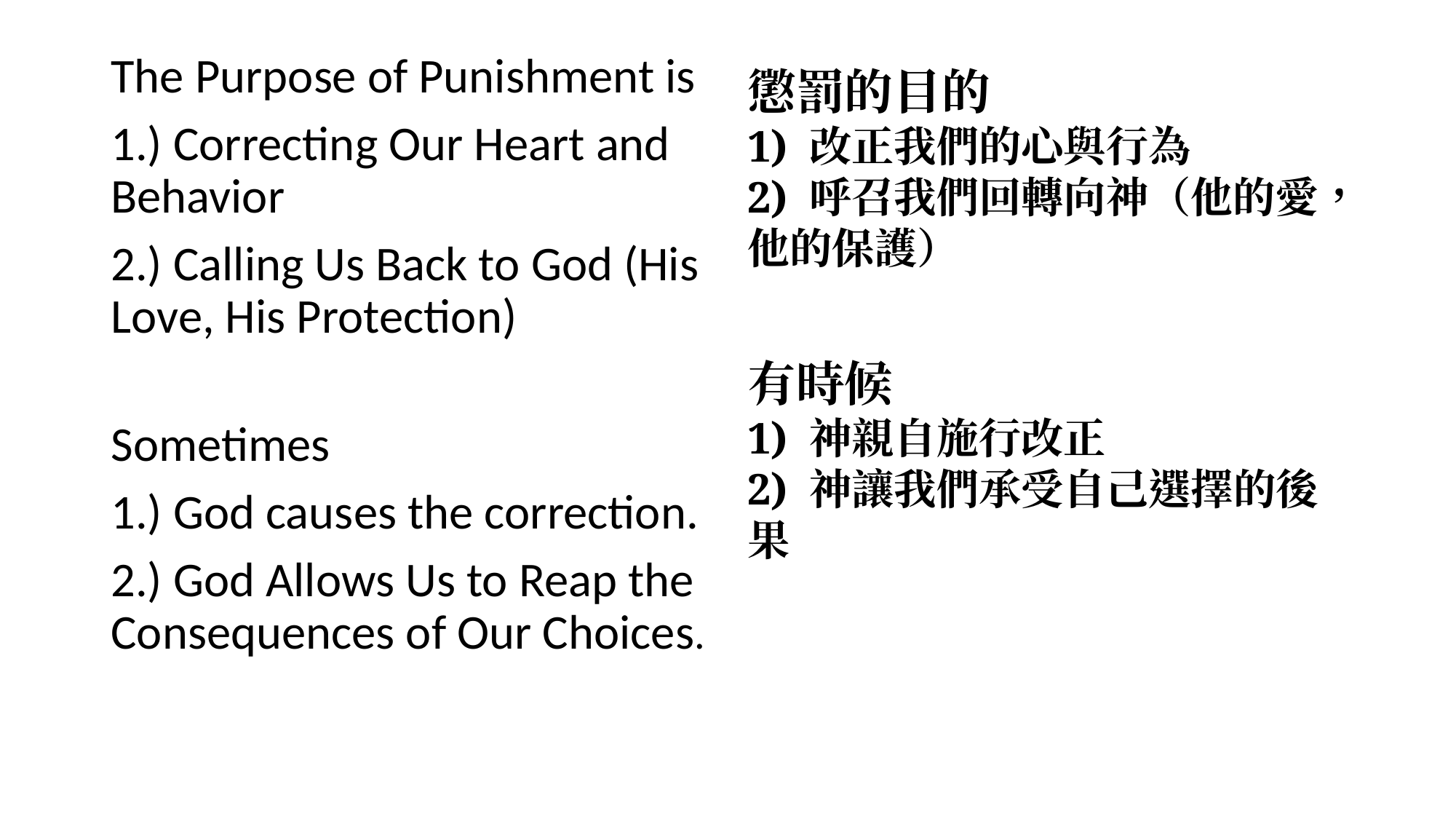

The Purpose of Punishment is
1.) Correcting Our Heart and Behavior
2.) Calling Us Back to God (His Love, His Protection)

Sometimes
1.) God causes the correction.
2.) God Allows Us to Reap the Consequences of Our Choices.

懲罰的目的
1) 改正我們的心與行為
2) 呼召我們回轉向神（他的愛，他的保護）

有時候
1) 神親自施行改正
2) 神讓我們承受自己選擇的後果